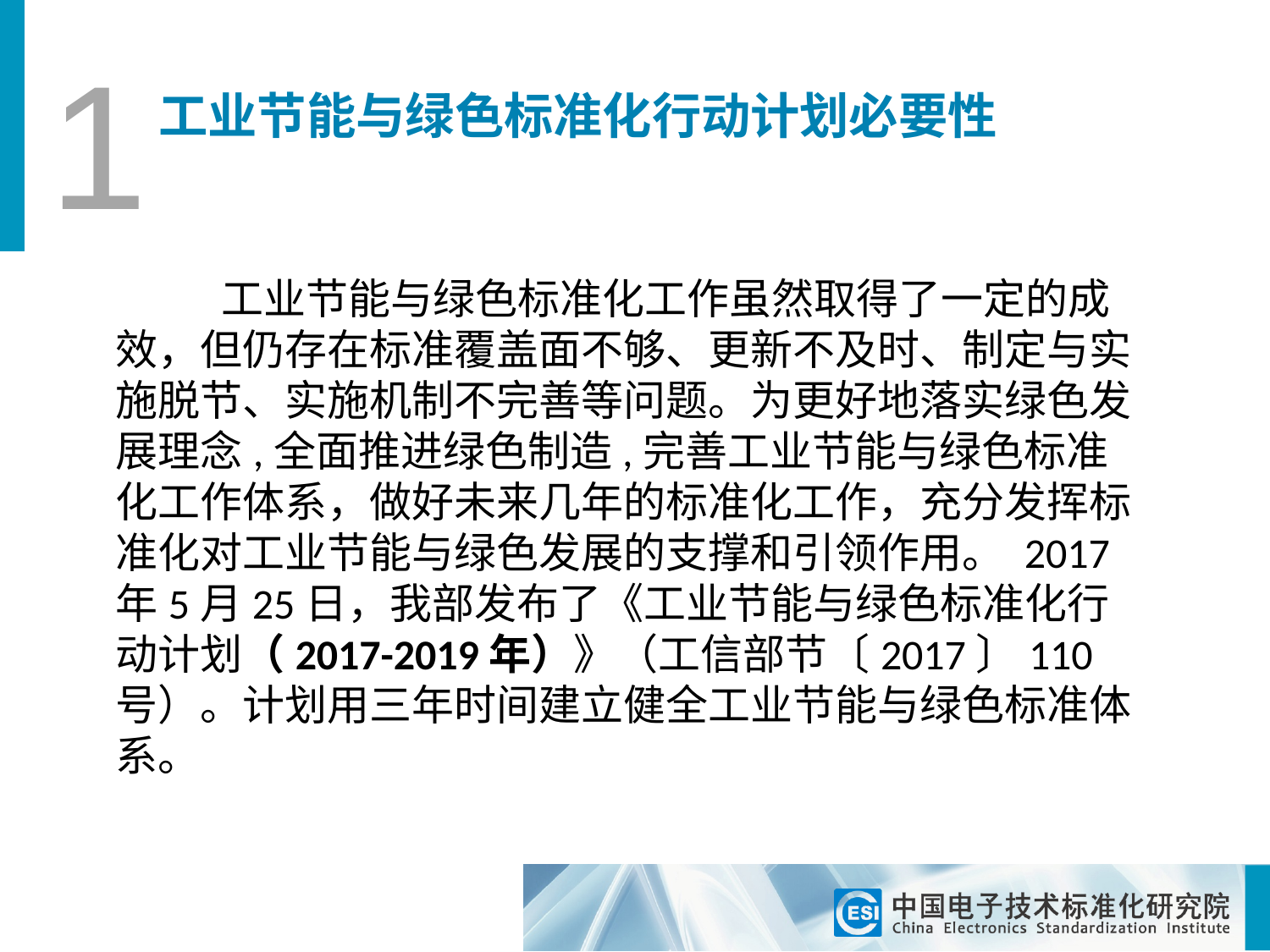

1
工业节能与绿色标准化行动计划必要性
          工业节能与绿色标准化工作虽然取得了一定的成效，但仍存在标准覆盖面不够、更新不及时、制定与实施脱节、实施机制不完善等问题。为更好地落实绿色发展理念,全面推进绿色制造,完善工业节能与绿色标准化工作体系，做好未来几年的标准化工作，充分发挥标准化对工业节能与绿色发展的支撑和引领作用。 2017年5月25日，我部发布了《工业节能与绿色标准化行动计划（2017-2019年）》（工信部节〔2017〕110号）。计划用三年时间建立健全工业节能与绿色标准体系。